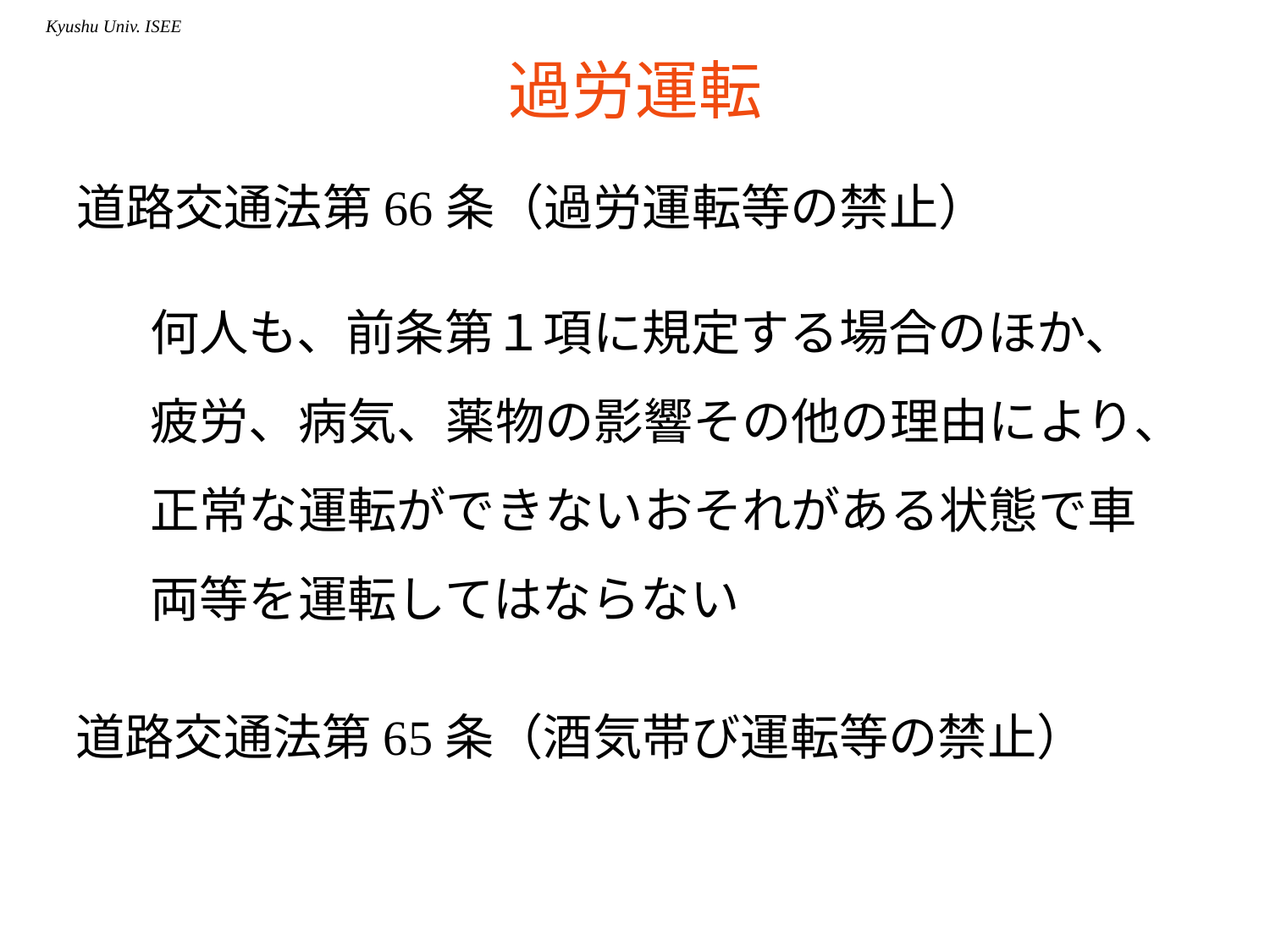

# 過労運転
道路交通法第66条（過労運転等の禁止）
何人も、前条第１項に規定する場合のほか、疲労、病気、薬物の影響その他の理由により、正常な運転ができないおそれがある状態で車両等を運転してはならない
道路交通法第65条（酒気帯び運転等の禁止）